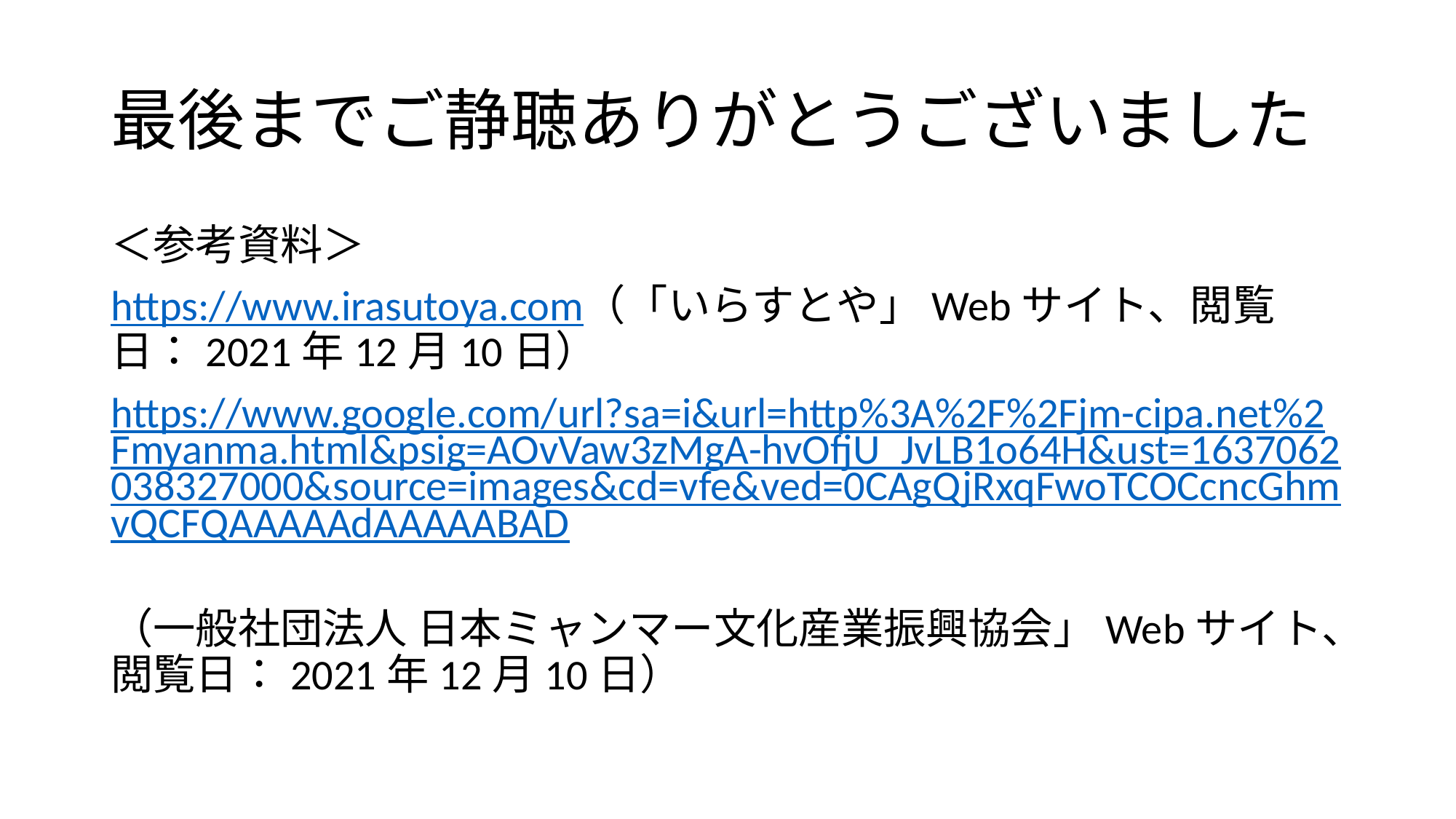

# 最後までご静聴ありがとうございました
＜参考資料＞
https://www.irasutoya.com（「いらすとや」Webサイト、閲覧日：2021年12月10日）
https://www.google.com/url?sa=i&url=http%3A%2F%2Fjm-cipa.net%2Fmyanma.html&psig=AOvVaw3zMgA-hvOfjU_JvLB1o64H&ust=1637062038327000&source=images&cd=vfe&ved=0CAgQjRxqFwoTCOCcncGhmvQCFQAAAAAdAAAAABAD
（一般社団法人 日本ミャンマー文化産業振興協会」Webサイト、閲覧日：2021年12月10日）